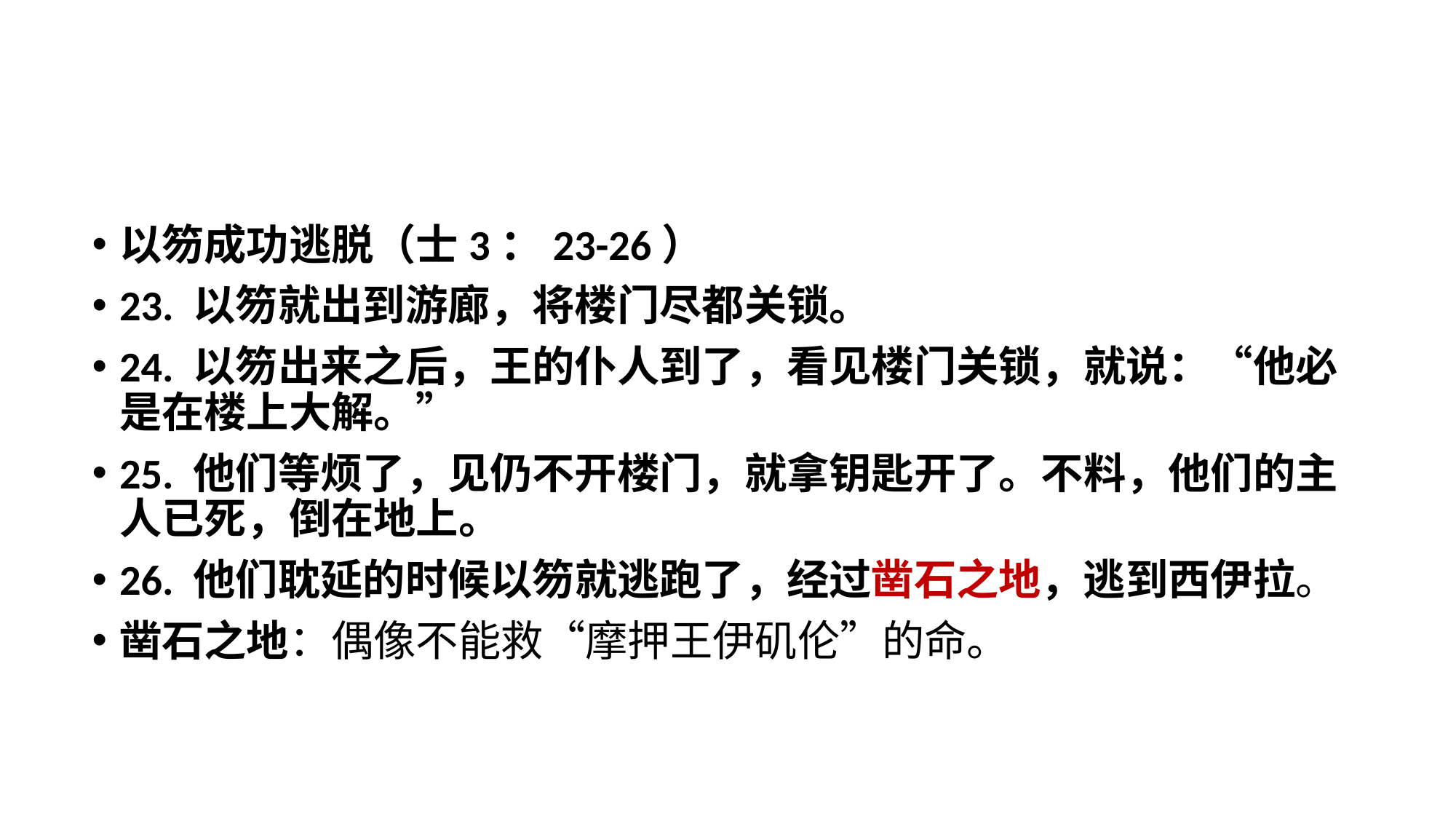

以笏成功逃脱（士3：23-26）
23. 以笏就出到游廊，将楼门尽都关锁。
24. 以笏出来之后，王的仆人到了，看见楼门关锁，就说：“他必是在楼上大解。”
25. 他们等烦了，见仍不开楼门，就拿钥匙开了。不料，他们的主人已死，倒在地上。
26. 他们耽延的时候以笏就逃跑了，经过凿石之地，逃到西伊拉。
凿石之地：偶像不能救“摩押王伊矶伦”的命。